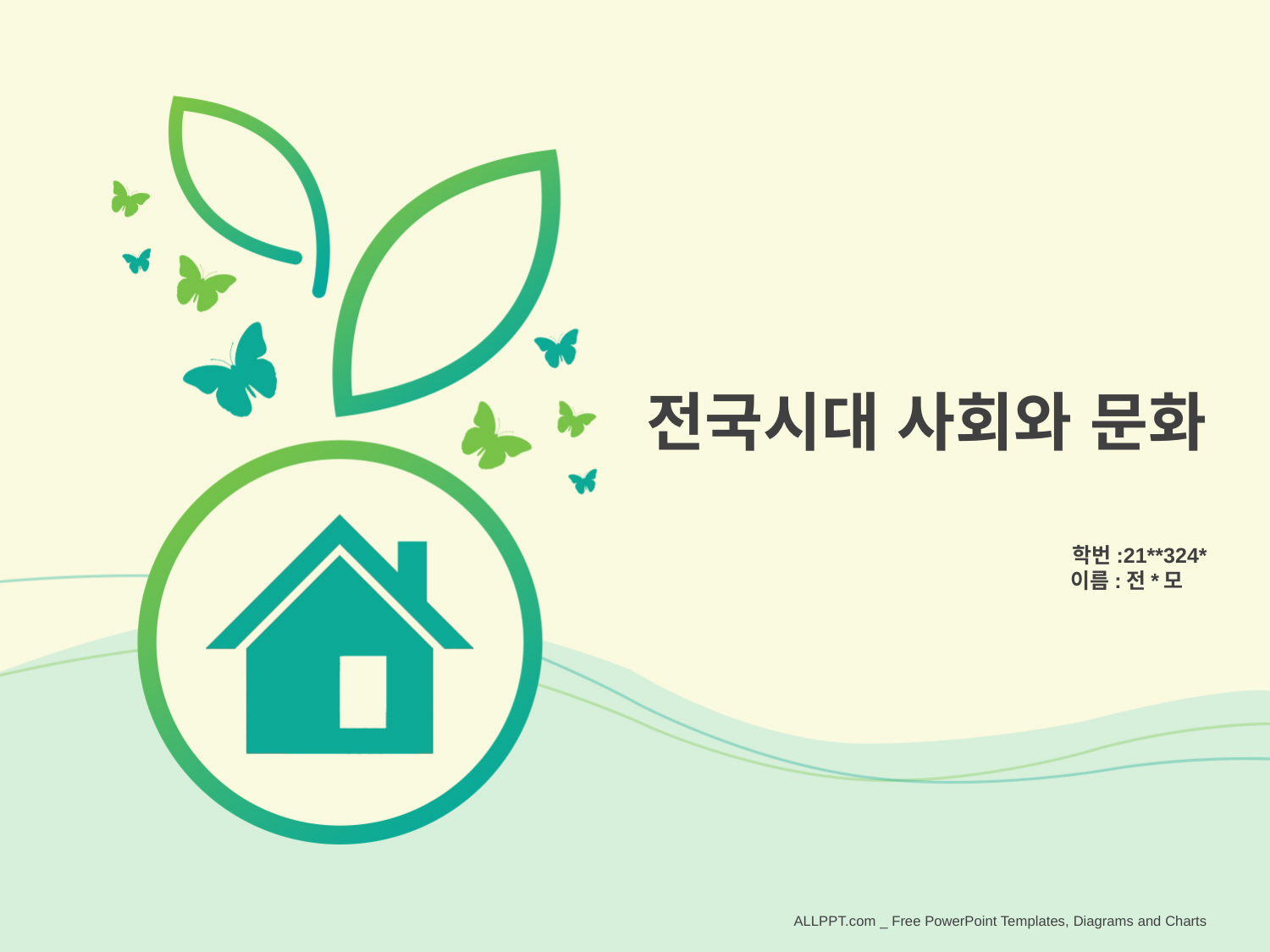

전국시대 사회와 문화
학번:21**324*
이름:전*모
ALLPPT.com _ Free PowerPoint Templates, Diagrams and Charts